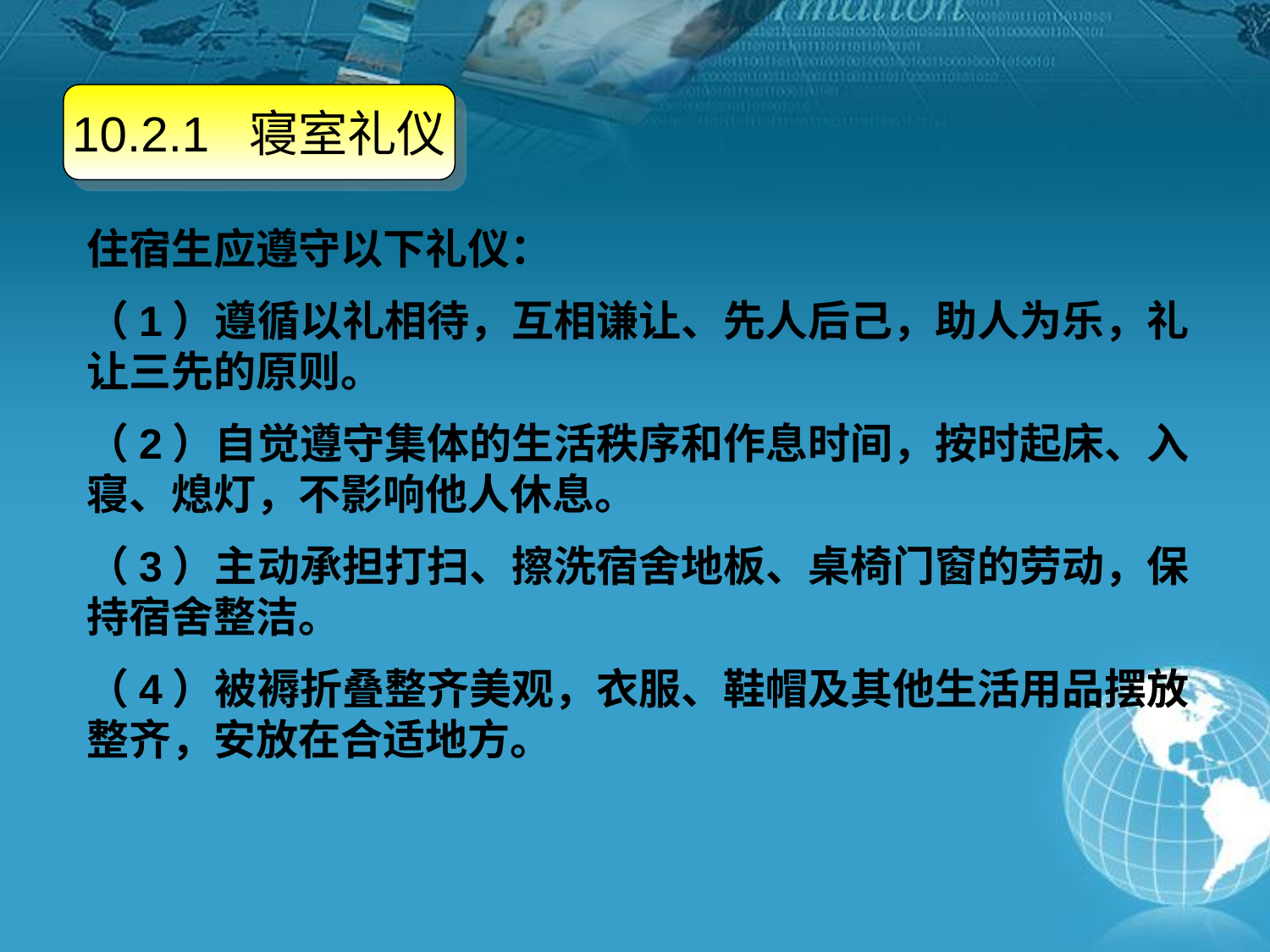

10.2.1  寝室礼仪
住宿生应遵守以下礼仪：
（1）遵循以礼相待，互相谦让、先人后己，助人为乐，礼让三先的原则。
（2）自觉遵守集体的生活秩序和作息时间，按时起床、入寝、熄灯，不影响他人休息。
（3）主动承担打扫、擦洗宿舍地板、桌椅门窗的劳动，保持宿舍整洁。
（4）被褥折叠整齐美观，衣服、鞋帽及其他生活用品摆放整齐，安放在合适地方。